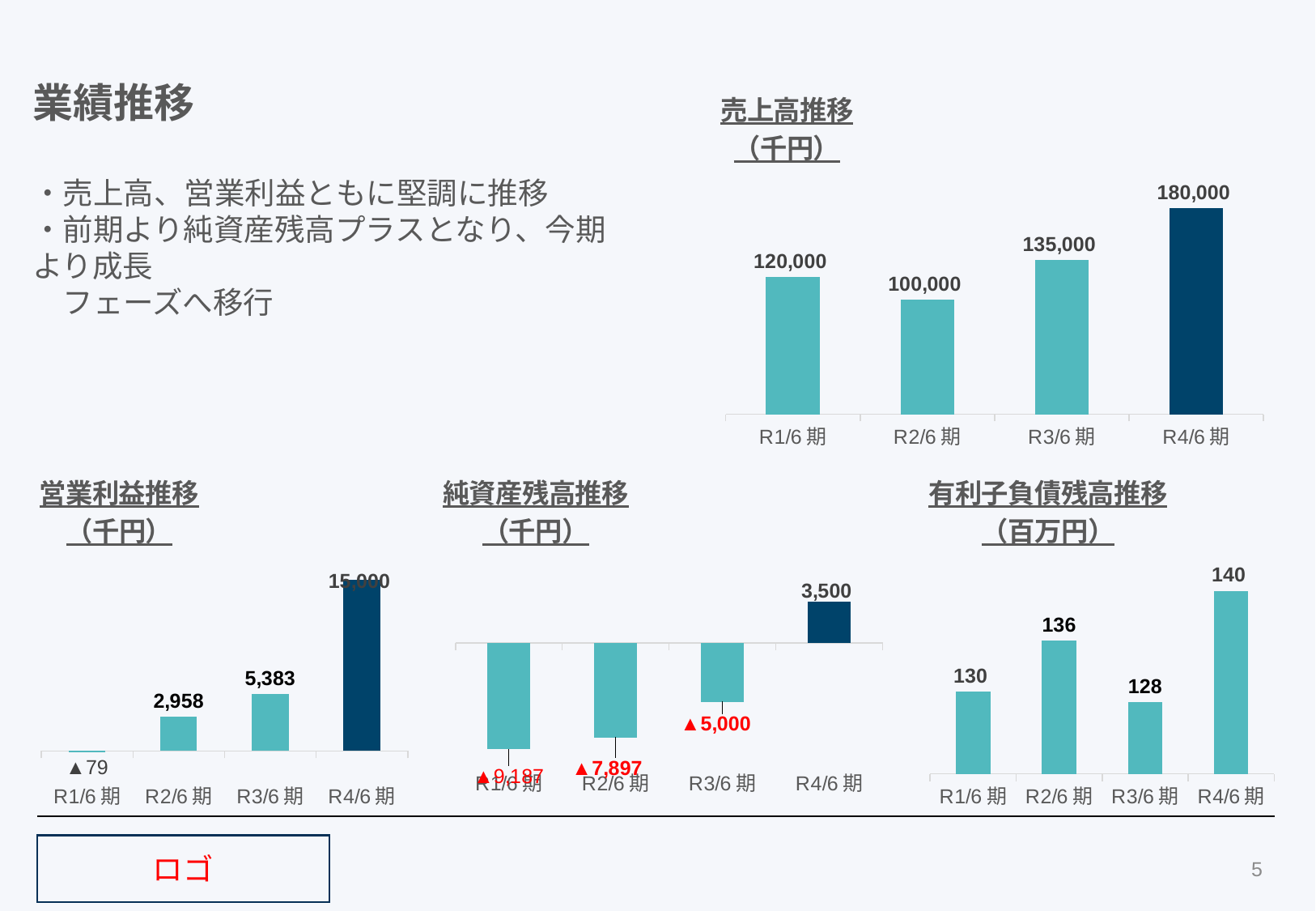

業績推移

### Chart: 売上高推移
（千円）

| Category | 売上 |
|---|---|
| R1/6期 | 120000.0 |
| R2/6期 | 100000.0 |
| R3/6期 | 135000.0 |
| R4/6期 | 180000.0 |
・売上高、営業利益ともに堅調に推移
・前期より純資産残高プラスとなり、今期より成長
　フェーズへ移行

### Chart: 営業利益推移
（千円）

| Category | 有利子負債 |
|---|---|
| R1/6期 | -80.0 |
| R2/6期 | 3000.0 |
| R3/6期 | 5000.0 |
| R4/6期 | 15000.0 |

### Chart: 純資産残高推移
（千円）

| Category | 純資産 |
|---|---|
| R1/6期 | -9000.0 |
| R2/6期 | -8000.0 |
| R3/6期 | -5000.48 |
| R4/6期 | 3500.0 |

### Chart: 有利子負債残高推移
（百万円）

| Category | 有利子負債 |
|---|---|
| R1/6期 | 130.0 |
| R2/6期 | 135.0 |
| R3/6期 | 129.0 |
| R4/6期 | 139.824 |
5